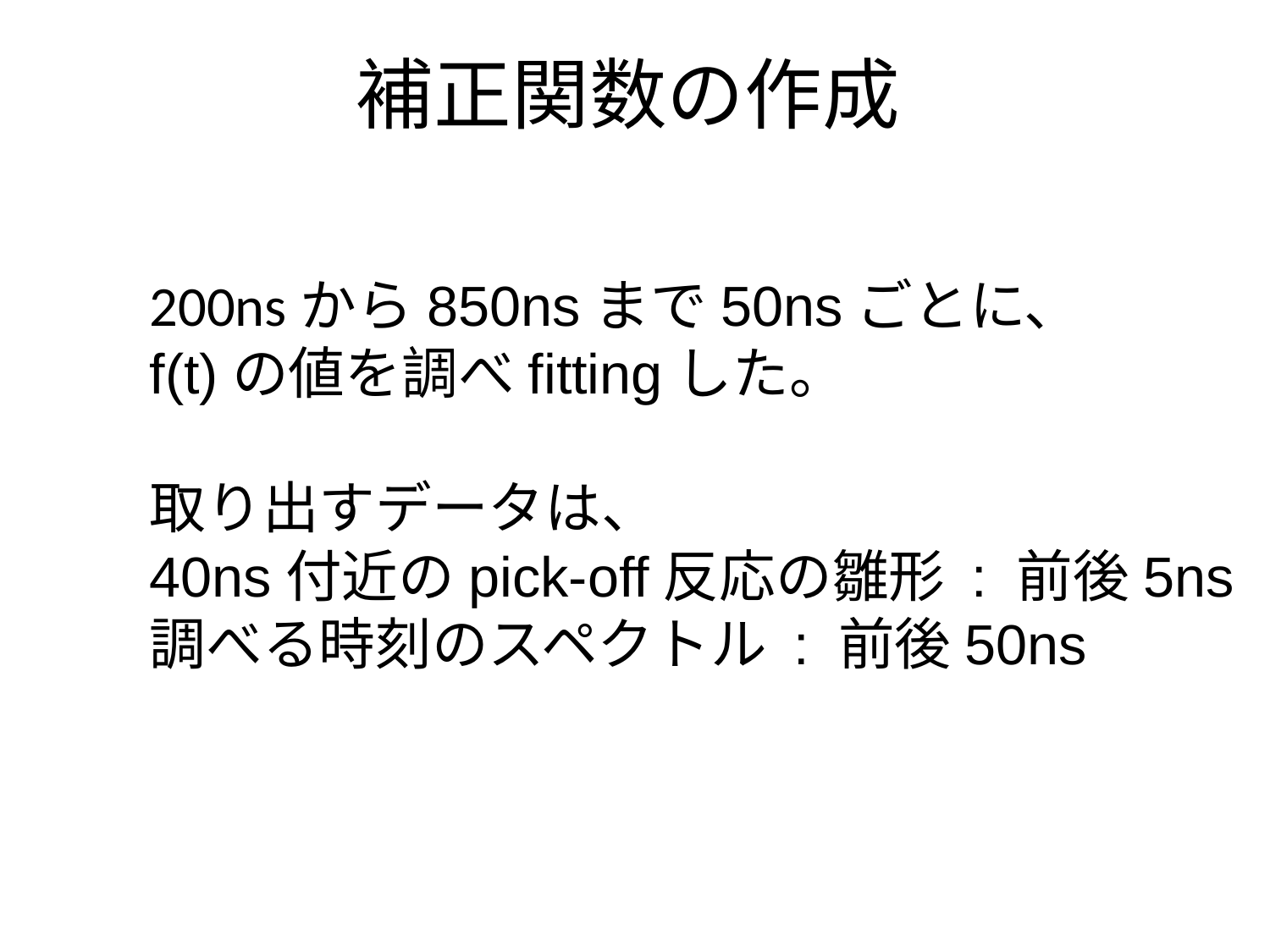

補正関数の作成
200nsから850nsまで50nsごとに、
f(t)の値を調べfittingした。

取り出すデータは、
40ns付近のpick-off反応の雛形 : 前後5ns
調べる時刻のスペクトル : 前後50ns